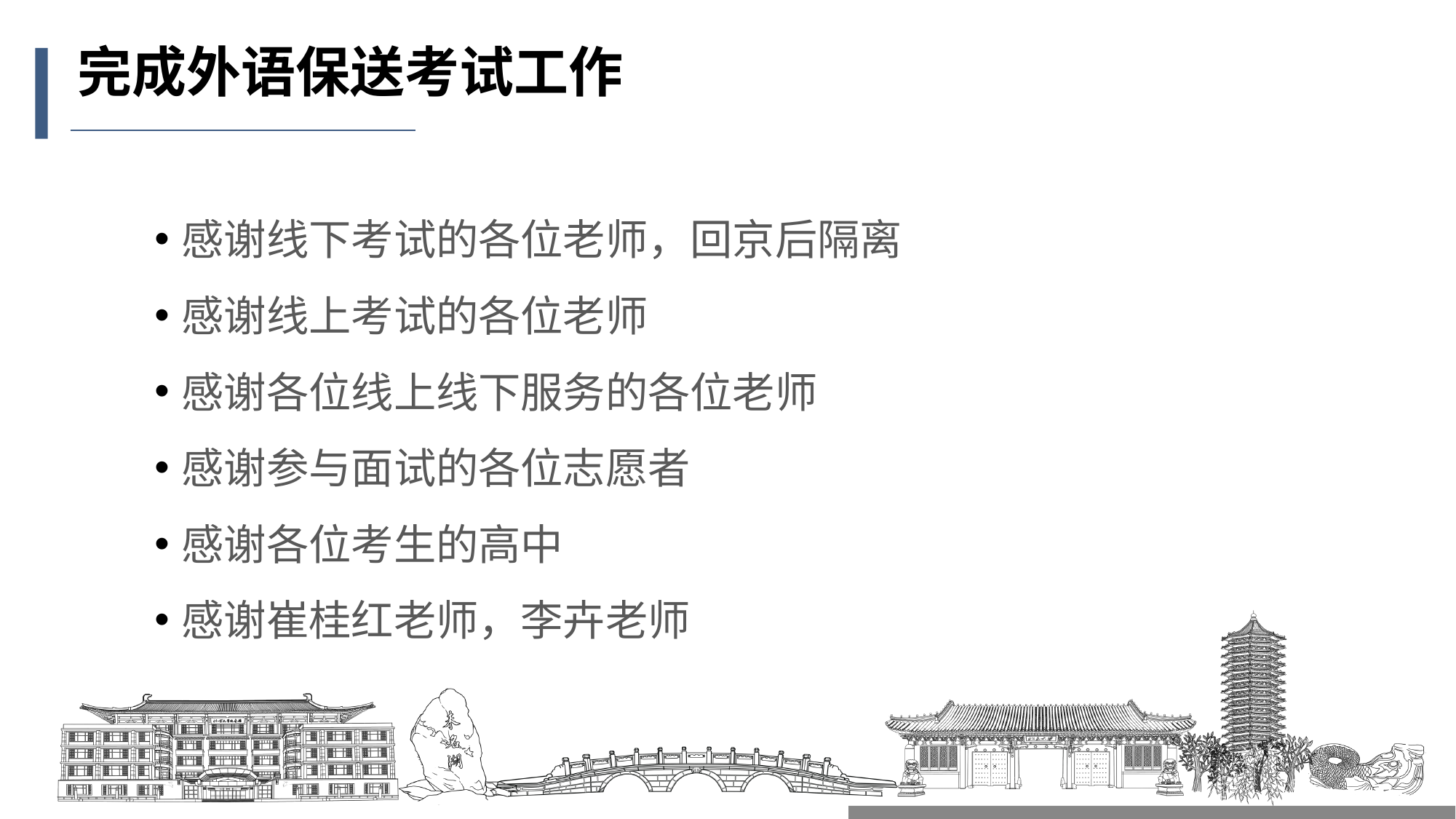

# 完成外语保送考试工作
感谢线下考试的各位老师，回京后隔离
感谢线上考试的各位老师
感谢各位线上线下服务的各位老师
感谢参与面试的各位志愿者
感谢各位考生的高中
感谢崔桂红老师，李卉老师